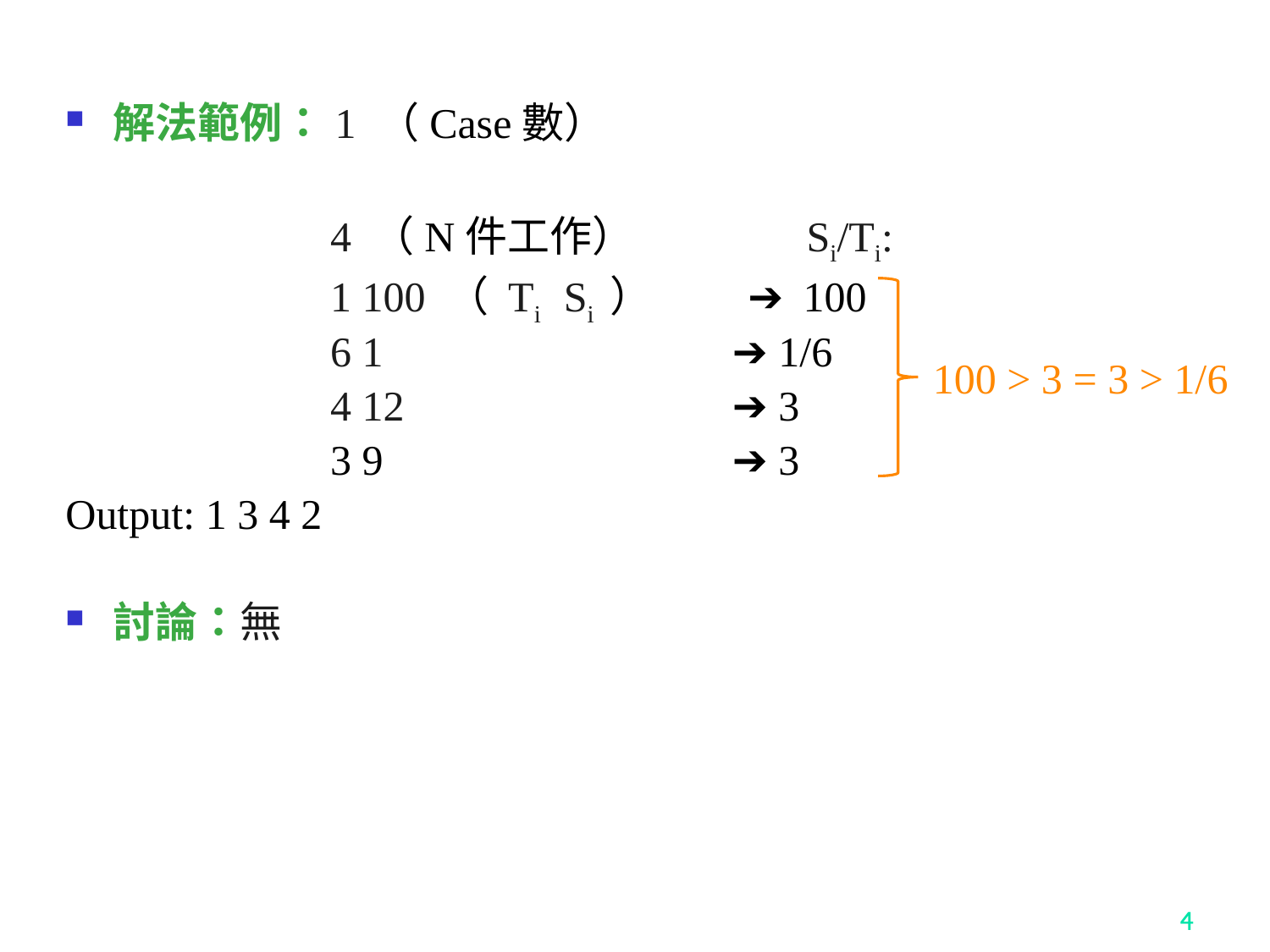

解法範例：1 （Case數）

      		 4 （N件工作）                 Si/Ti:
		 1 100 （ Ti   Si ）          ➔ 100
		 6 1		               ➔ 1/6
		 4 12	      	               ➔ 3
		 3 9			   ➔ 3
Output: 1 3 4 2

討論：無

100 > 3 = 3 > 1/6
4